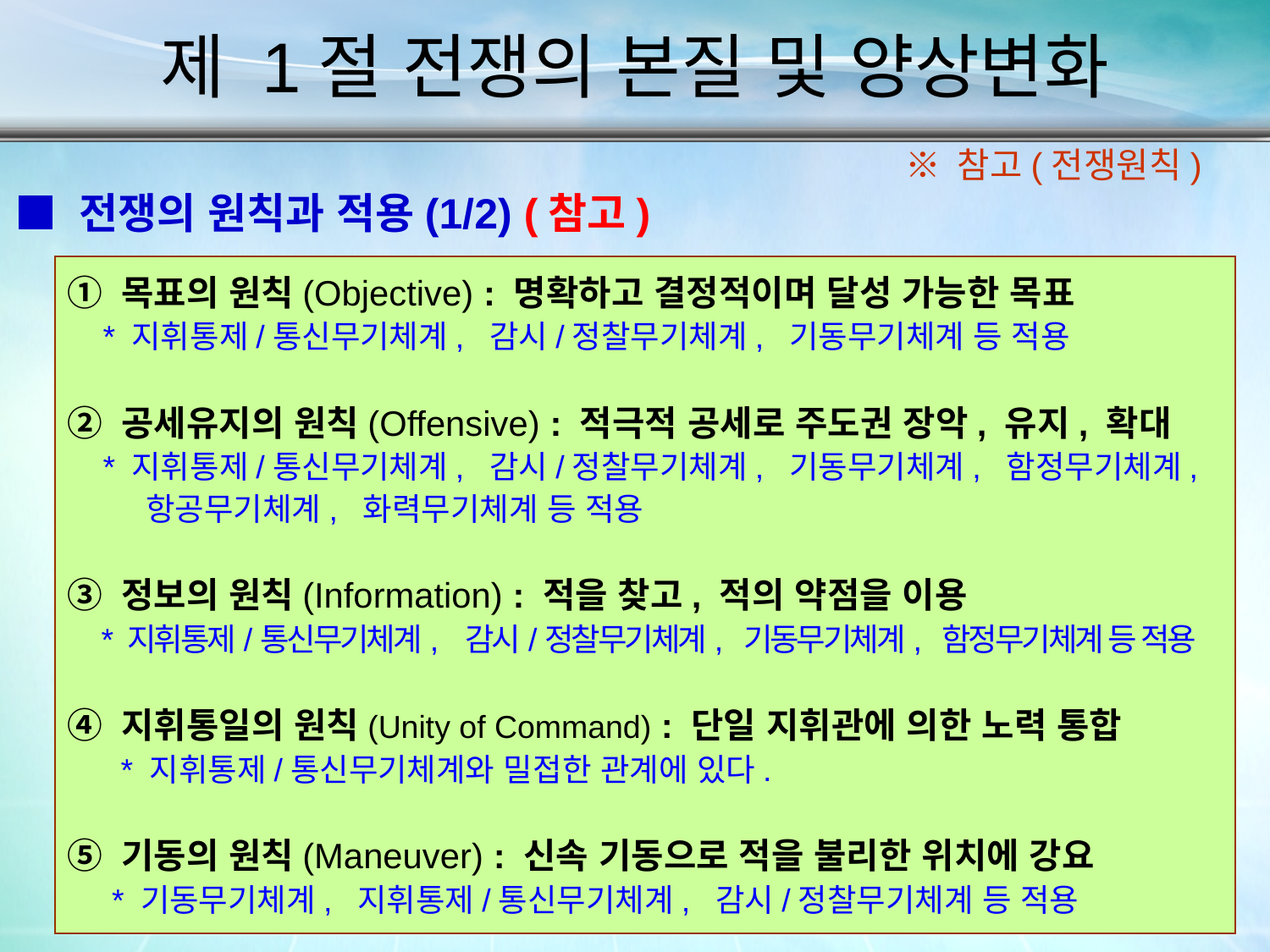

제 1절 전쟁의 본질 및 양상변화
※ 참고(전쟁원칙)
■ 전쟁의 원칙과 적용(1/2) (참고)

① 목표의 원칙(Objective) : 명확하고 결정적이며 달성 가능한 목표
    * 지휘통제/통신무기체계,  감시/정찰무기체계,  기동무기체계 등 적용

② 공세유지의 원칙(Offensive) : 적극적 공세로 주도권 장악, 유지, 확대
    * 지휘통제/통신무기체계,  감시/정찰무기체계,  기동무기체계,  함정무기체계,
        항공무기체계,  화력무기체계 등 적용

③ 정보의 원칙(Information) : 적을 찾고, 적의 약점을 이용
     * 지휘통제/통신무기체계,   감시/정찰무기체계,  기동무기체계,  함정무기체계 등 적용

④ 지휘통일의 원칙(Unity of Command) : 단일 지휘관에 의한 노력 통합
      * 지휘통제/통신무기체계와 밀접한 관계에 있다.

⑤ 기동의 원칙(Maneuver) : 신속 기동으로 적을 불리한 위치에 강요
     * 기동무기체계,  지휘통제/통신무기체계,  감시/정찰무기체계 등 적용